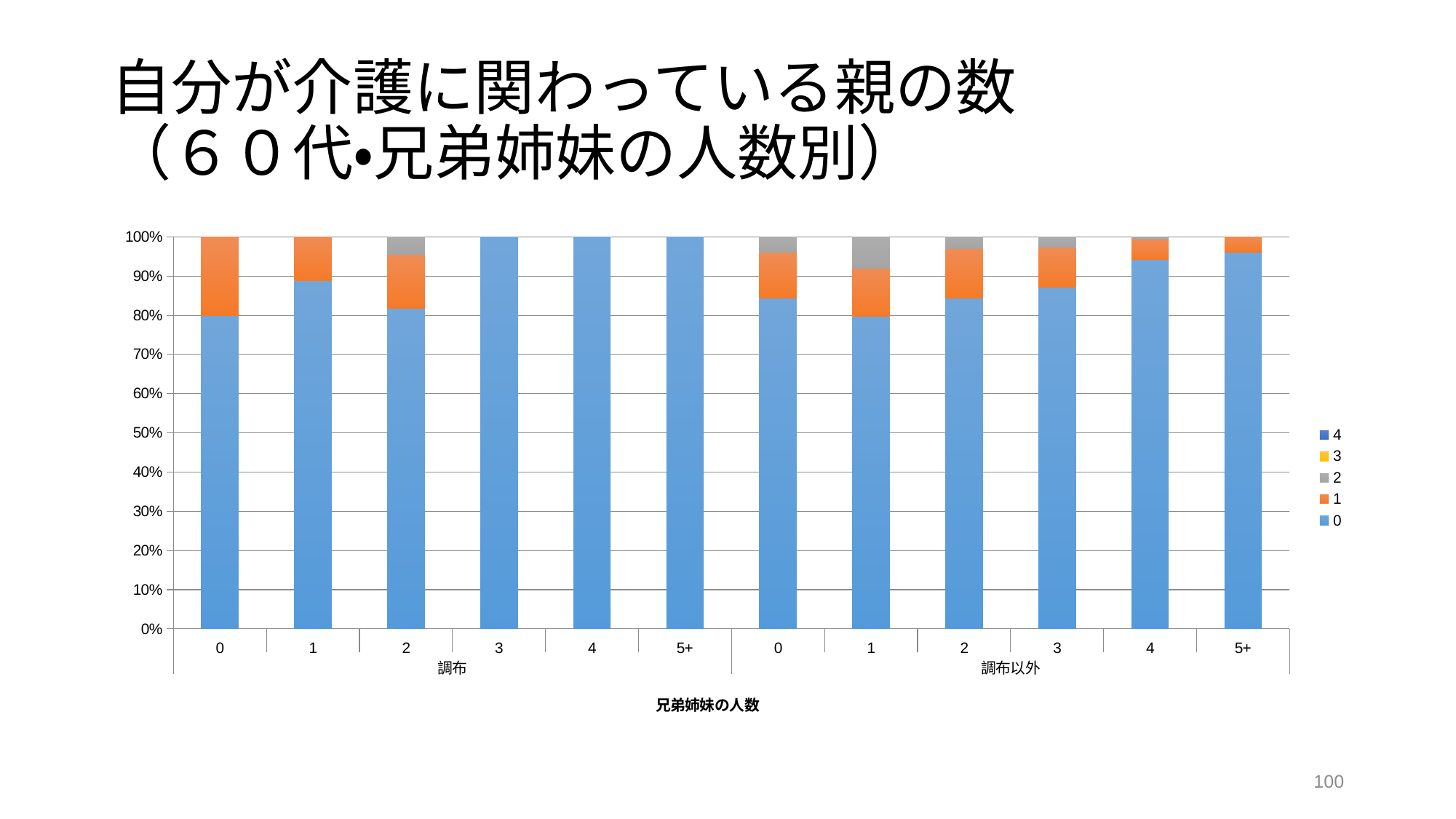

# 自分が介護に関わっている親の数 （６０代・兄弟姉妹の人数別）

### Chart

| Category | 0 | 1 | 2 | 3 | 4 |
|---|---|---|---|---|---|
| 0 | 4.0 | 1.0 | 0.0 | None | None |
| 1 | 16.0 | 2.0 | 0.0 | None | None |
| 2 | 18.0 | 3.0 | 1.0 | None | None |
| 3 | 14.0 | 0.0 | 0.0 | None | None |
| 4 | 15.0 | 0.0 | 0.0 | None | None |
| 5+ | 13.0 | 0.0 | 0.0 | None | None |
| 0 | 43.0 | 6.0 | 2.0 | None | None |
| 1 | 110.0 | 17.0 | 11.0 | None | None |
| 2 | 199.0 | 30.0 | 7.0 | None | None |
| 3 | 196.0 | 23.0 | 6.0 | None | None |
| 4 | 148.0 | 8.0 | 1.0 | None | None |
| 5+ | 270.0 | 11.0 | 0.0 | None | None |
100